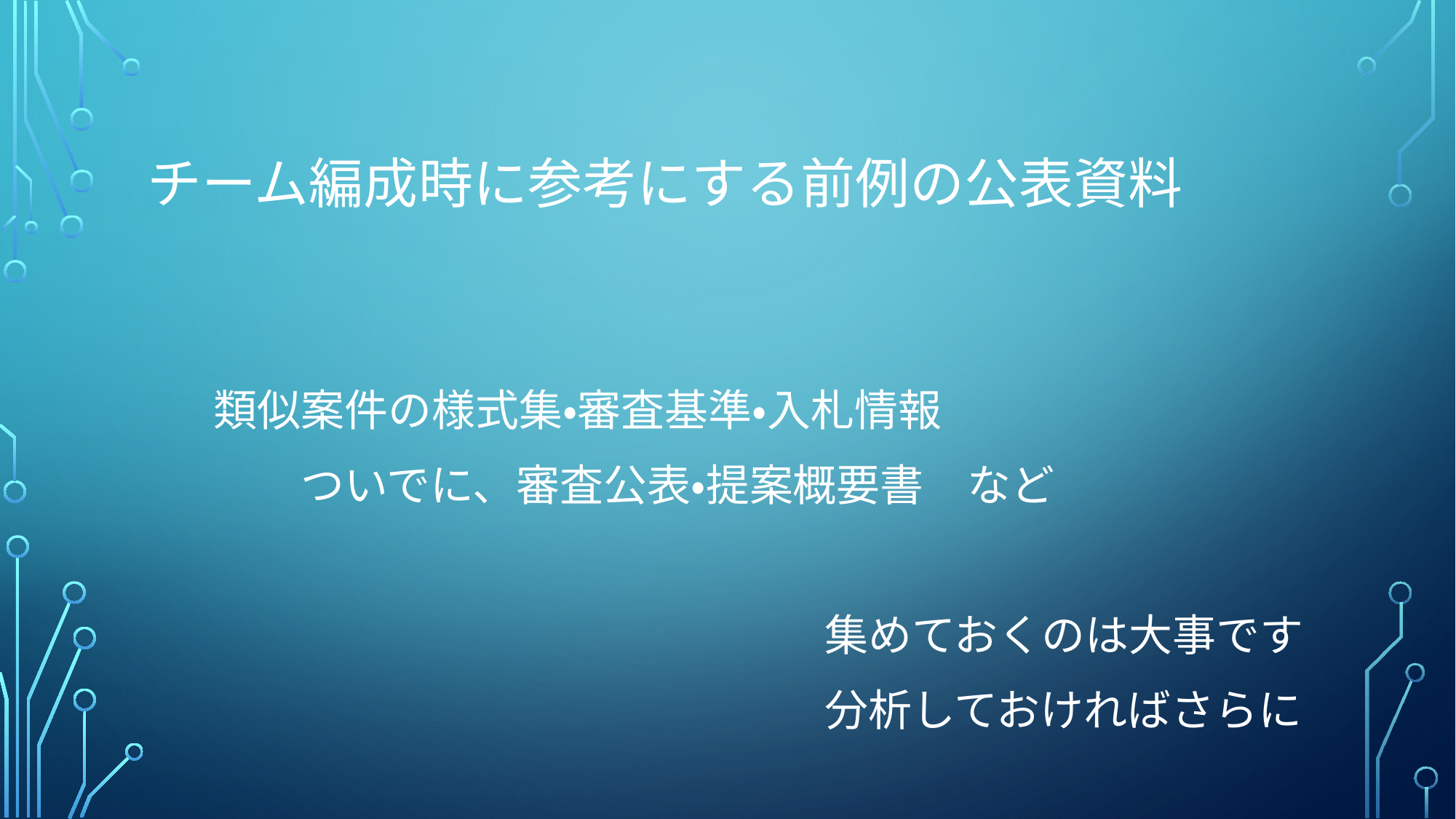

# チーム編成時に参考にする前例の公表資料
類似案件の様式集・審査基準・入札情報
	ついでに、審査公表・提案概要書　など

　　　　　　　　　　　　　　集めておくのは大事です
　　　　　　　　　　　　　　分析しておければさらに